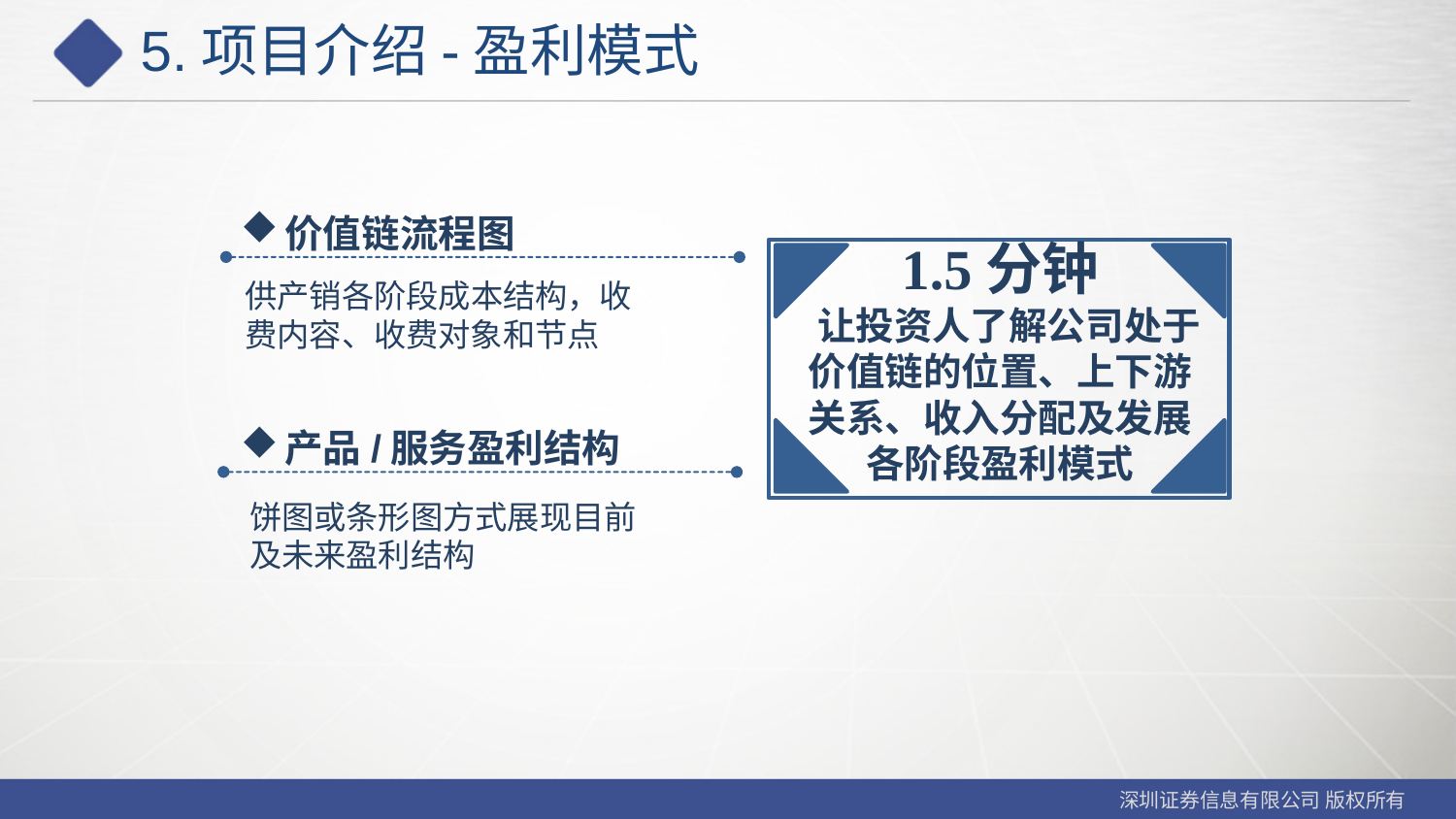

# 5.项目介绍-盈利模式
价值链流程图

供产销各阶段成本结构，收费内容、收费对象和节点
1.5分钟
 让投资人了解公司处于价值链的位置、上下游关系、收入分配及发展各阶段盈利模式

产品/服务盈利结构
饼图或条形图方式展现目前及未来盈利结构

深圳证券信息有限公司 版权所有